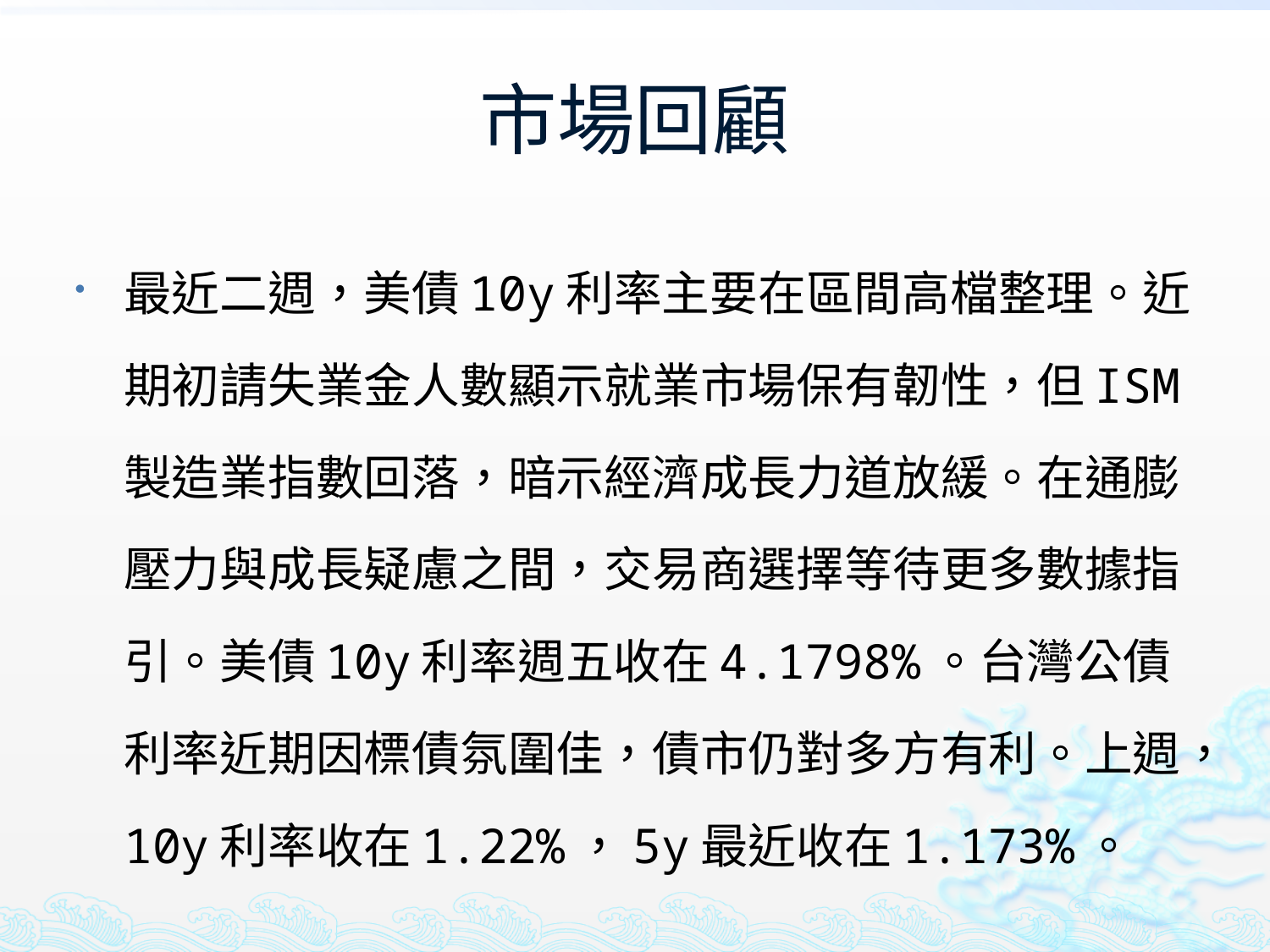

# 市場回顧
最近二週，美債10y利率主要在區間高檔整理。近期初請失業金人數顯示就業市場保有韌性，但ISM製造業指數回落，暗示經濟成長力道放緩。在通膨壓力與成長疑慮之間，交易商選擇等待更多數據指引。美債10y利率週五收在4.1798%。台灣公債利率近期因標債氛圍佳，債市仍對多方有利。上週，10y利率收在1.22%，5y最近收在1.173%。